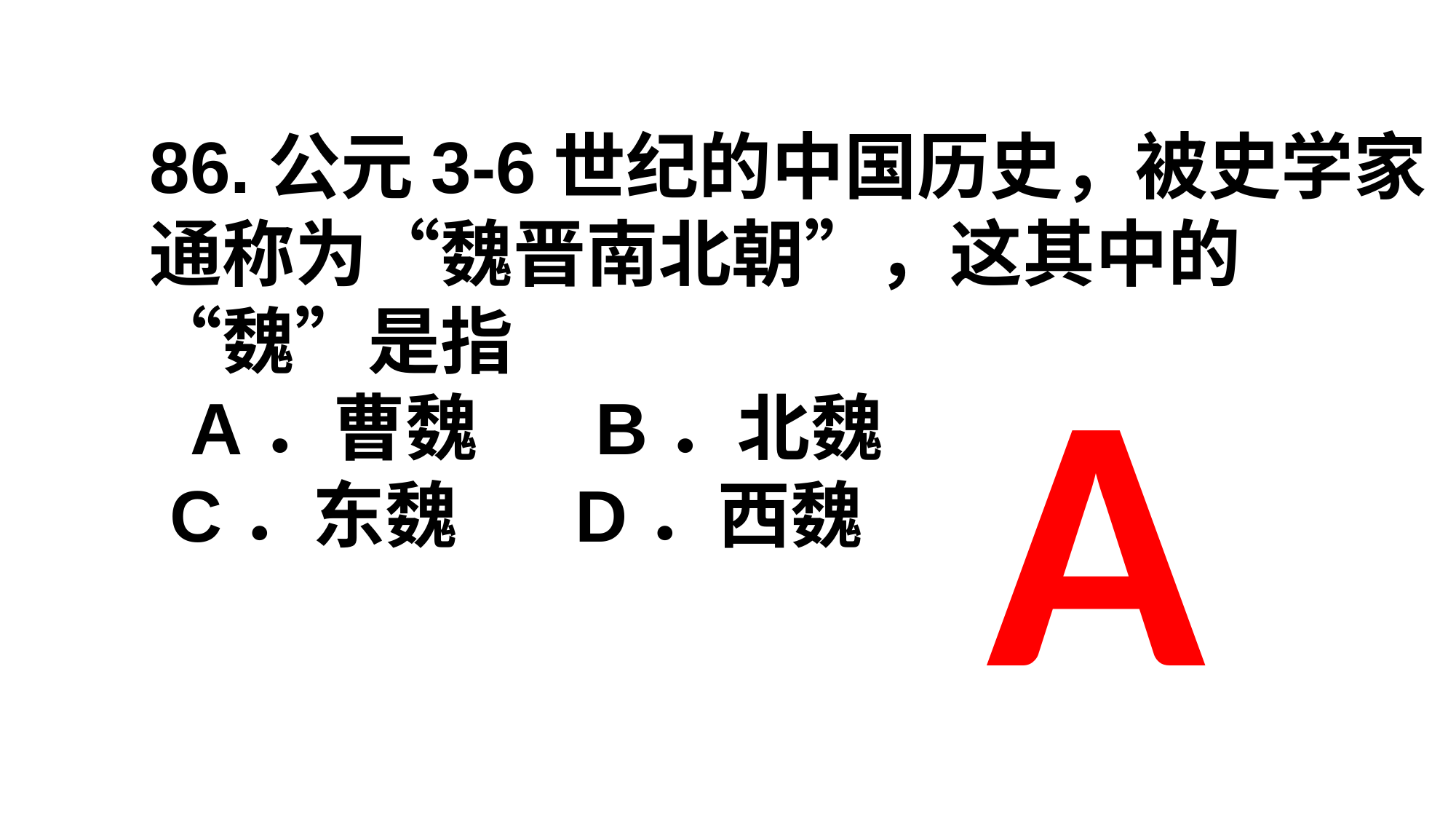

86.公元3-6世纪的中国历史，被史学家通称为“魏晋南北朝”，这其中的“魏”是指
  A．曹魏      B．北魏
 C．东魏      D．西魏
A